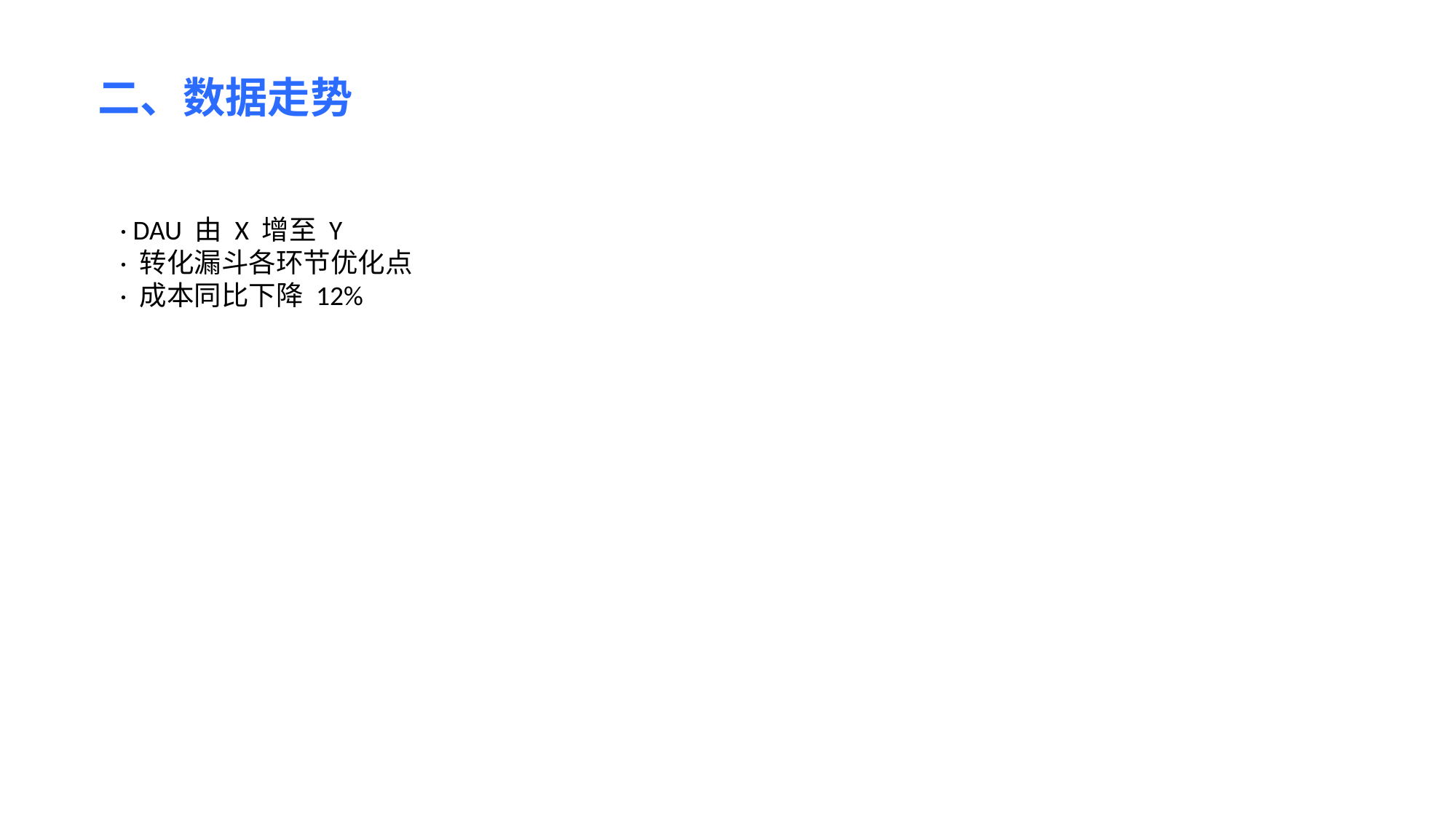

二、数据走势
· DAU 由 X 增至 Y
· 转化漏斗各环节优化点
· 成本同比下降 12%